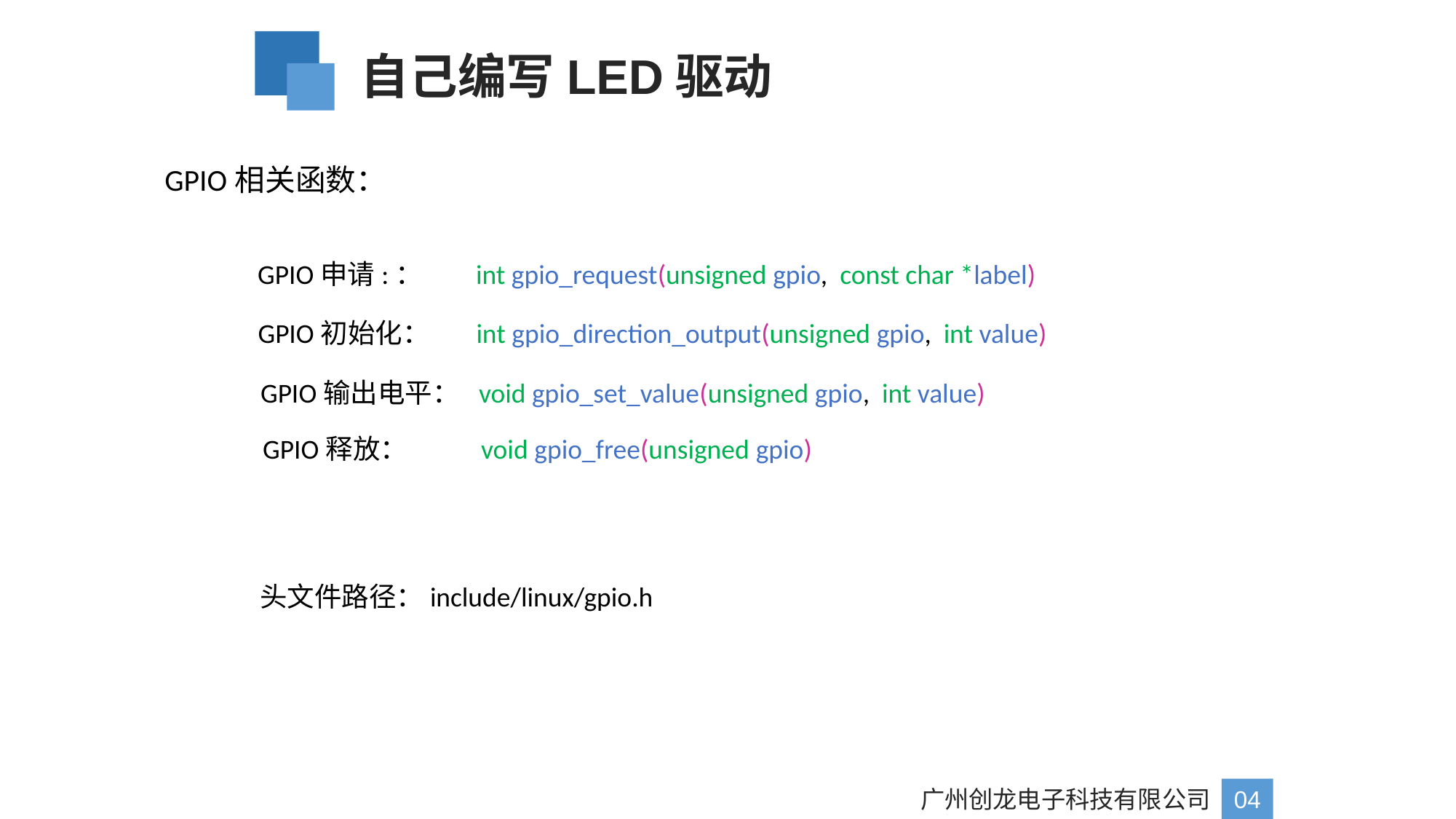

自己编写LED驱动
GPIO相关函数：
GPIO申请:：	int gpio_request(unsigned gpio,  const char *label)
GPIO初始化： 	int gpio_direction_output(unsigned gpio,  int value)
GPIO输出电平：	void gpio_set_value(unsigned gpio,  int value)
GPIO释放：	void gpio_free(unsigned gpio)
头文件路径：include/linux/gpio.h
广州创龙电子科技有限公司
04